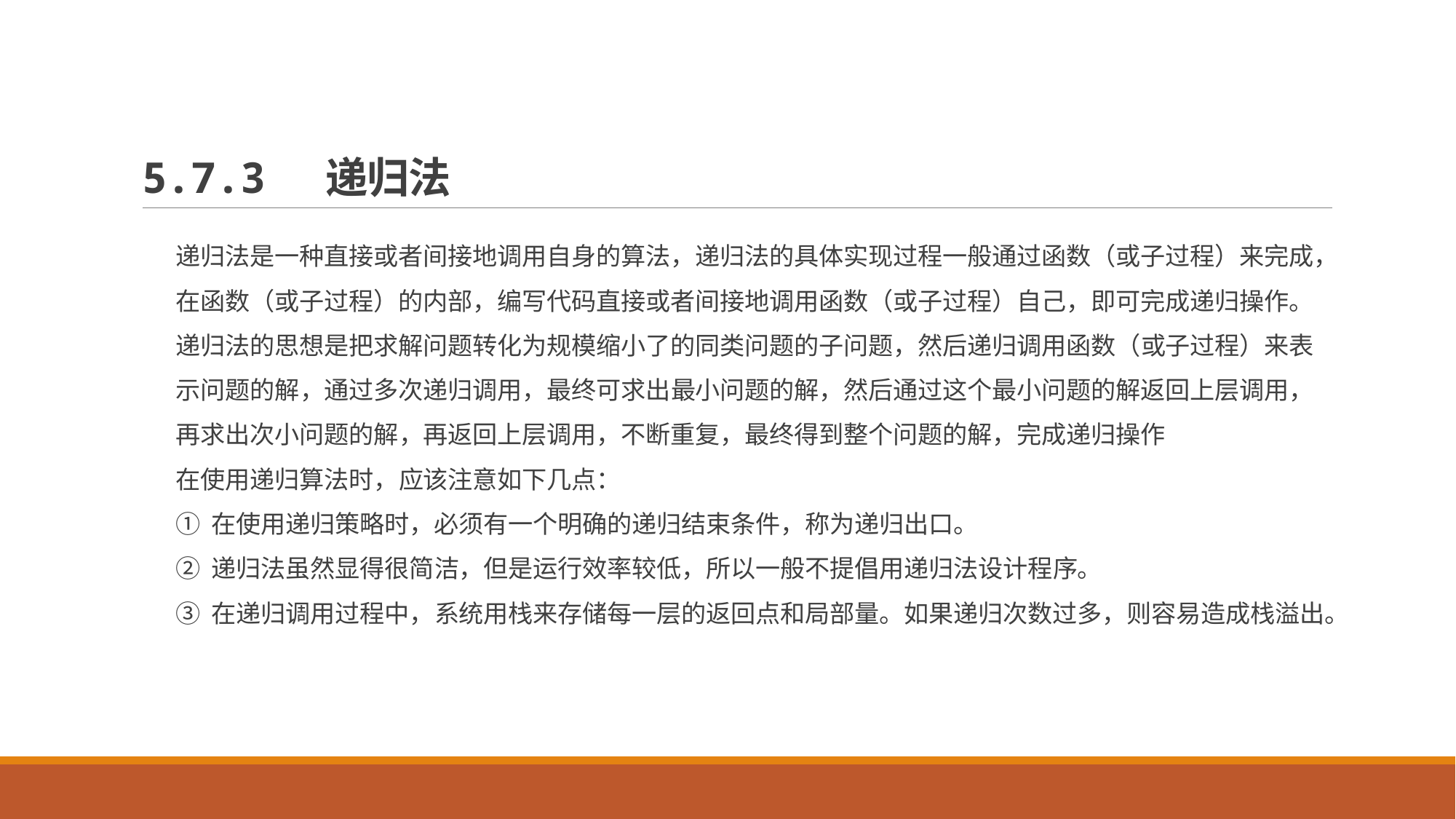

# 5.7.3  递归法
递归法是一种直接或者间接地调用自身的算法，递归法的具体实现过程一般通过函数（或子过程）来完成，在函数（或子过程）的内部，编写代码直接或者间接地调用函数（或子过程）自己，即可完成递归操作。
递归法的思想是把求解问题转化为规模缩小了的同类问题的子问题，然后递归调用函数（或子过程）来表示问题的解，通过多次递归调用，最终可求出最小问题的解，然后通过这个最小问题的解返回上层调用，再求出次小问题的解，再返回上层调用，不断重复，最终得到整个问题的解，完成递归操作
在使用递归算法时，应该注意如下几点：
① 在使用递归策略时，必须有一个明确的递归结束条件，称为递归出口。
② 递归法虽然显得很简洁，但是运行效率较低，所以一般不提倡用递归法设计程序。
③ 在递归调用过程中，系统用栈来存储每一层的返回点和局部量。如果递归次数过多，则容易造成栈溢出。